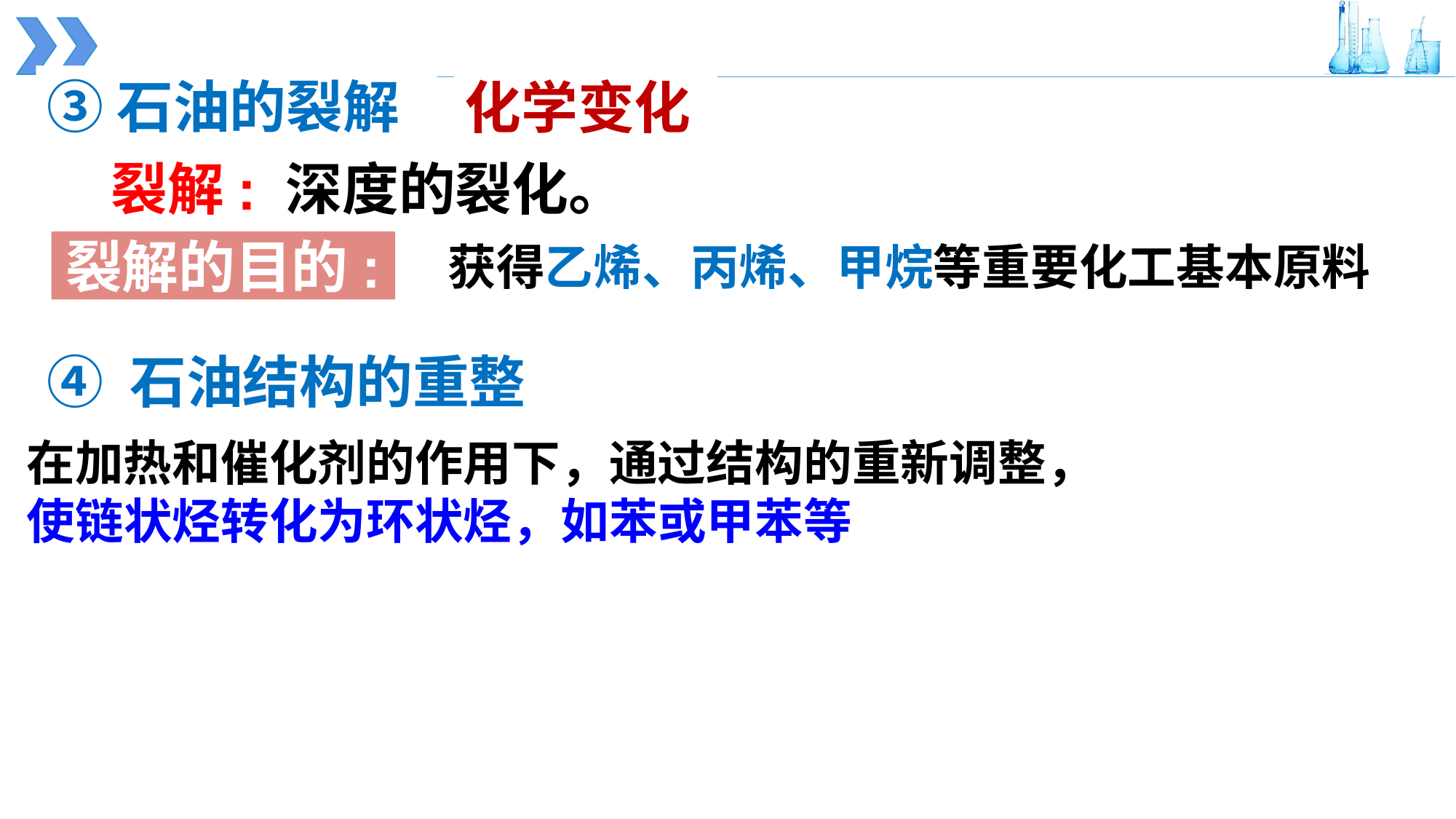

③石油的裂解
化学变化
裂解: 深度的裂化。
裂解的目的:
获得乙烯、丙烯、甲烷等重要化工基本原料
④ 石油结构的重整
在加热和催化剂的作用下，通过结构的重新调整，
使链状烃转化为环状烃，如苯或甲苯等